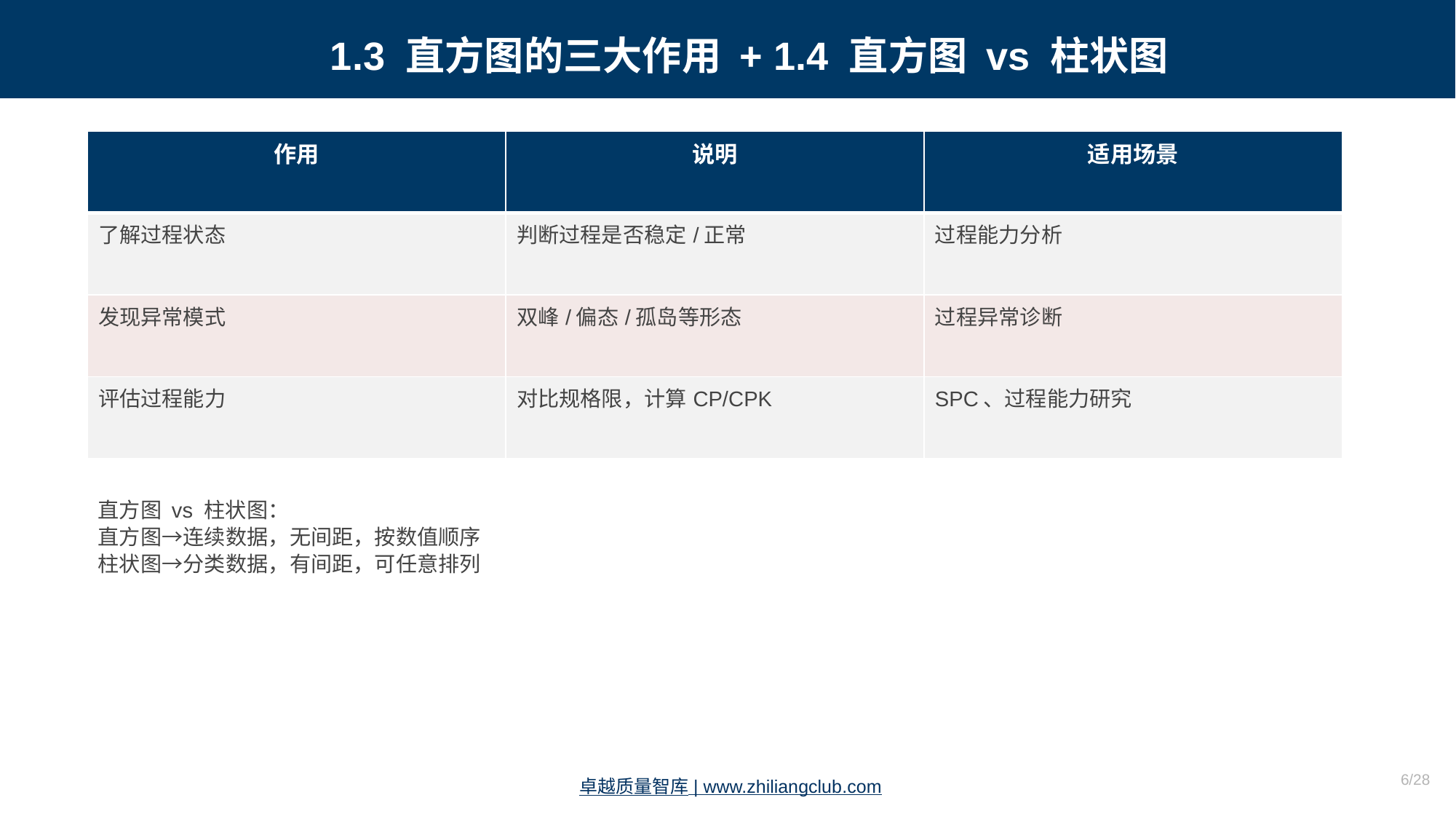

1.3 直方图的三大作用 + 1.4 直方图 vs 柱状图
| 作用 | 说明 | 适用场景 |
| --- | --- | --- |
| 了解过程状态 | 判断过程是否稳定/正常 | 过程能力分析 |
| 发现异常模式 | 双峰/偏态/孤岛等形态 | 过程异常诊断 |
| 评估过程能力 | 对比规格限，计算CP/CPK | SPC、过程能力研究 |
直方图 vs 柱状图：
直方图→连续数据，无间距，按数值顺序
柱状图→分类数据，有间距，可任意排列
6/28